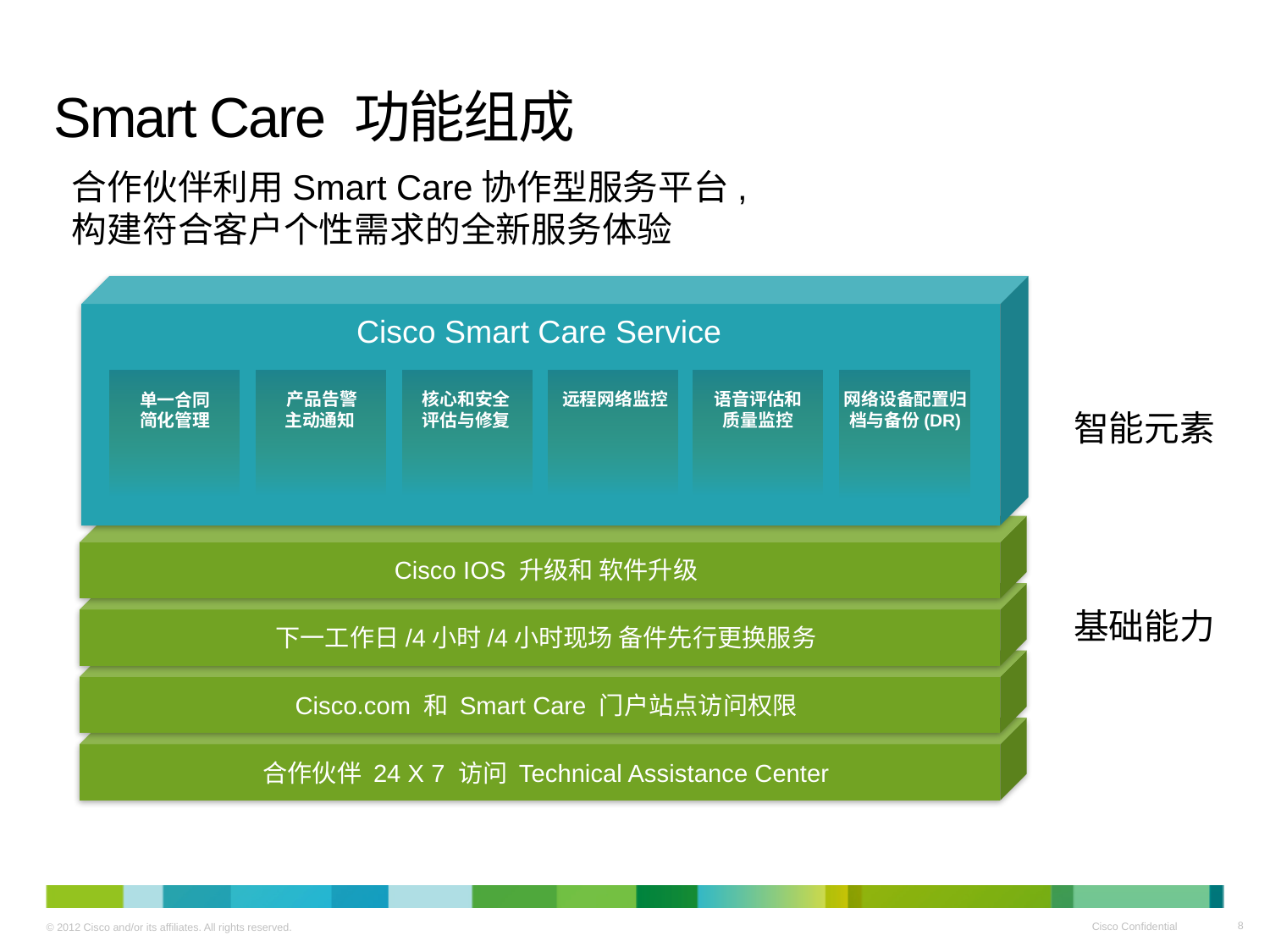

# Smart Care 功能组成

合作伙伴利用Smart Care协作型服务平台,
构建符合客户个性需求的全新服务体验

Cisco Smart Care Service

远程网络监控
网络设备配置归档与备份(DR)

产品告警
主动通知
核心和安全
评估与修复
语音评估和
质量监控
单一合同
简化管理

智能元素

Cisco IOS 升级和 软件升级
基础能力
下一工作日/4小时/4小时现场 备件先行更换服务
Cisco.com 和 Smart Care 门户站点访问权限
合作伙伴 24 X 7 访问 Technical Assistance Center